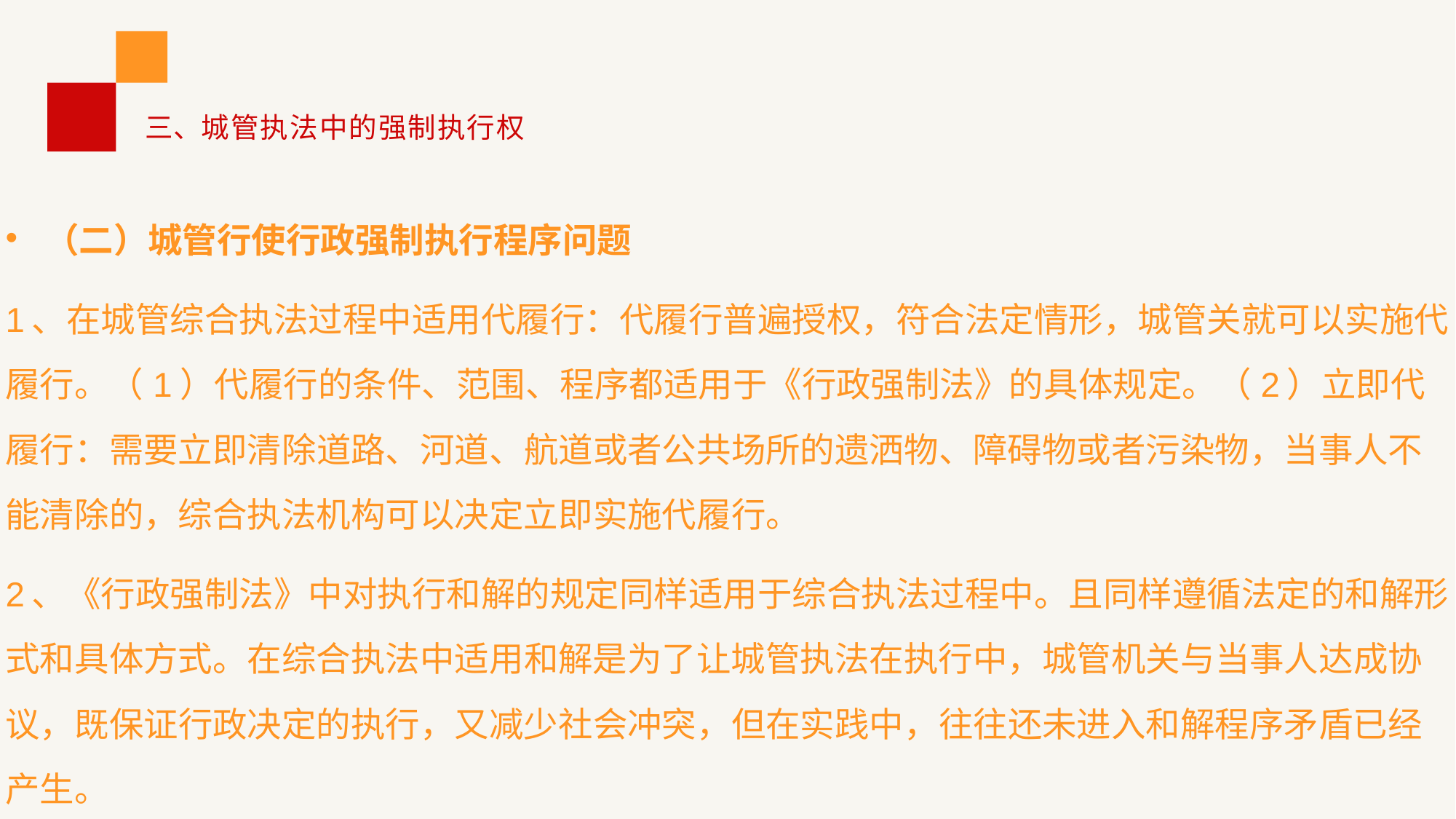

# 三、城管执法中的强制执行权
（二）城管行使行政强制执行程序问题
1、在城管综合执法过程中适用代履行：代履行普遍授权，符合法定情形，城管关就可以实施代履行。（1）代履行的条件、范围、程序都适用于《行政强制法》的具体规定。（2）立即代履行：需要立即清除道路、河道、航道或者公共场所的遗洒物、障碍物或者污染物，当事人不能清除的，综合执法机构可以决定立即实施代履行。
2、《行政强制法》中对执行和解的规定同样适用于综合执法过程中。且同样遵循法定的和解形式和具体方式。在综合执法中适用和解是为了让城管执法在执行中，城管机关与当事人达成协议，既保证行政决定的执行，又减少社会冲突，但在实践中，往往还未进入和解程序矛盾已经产生。